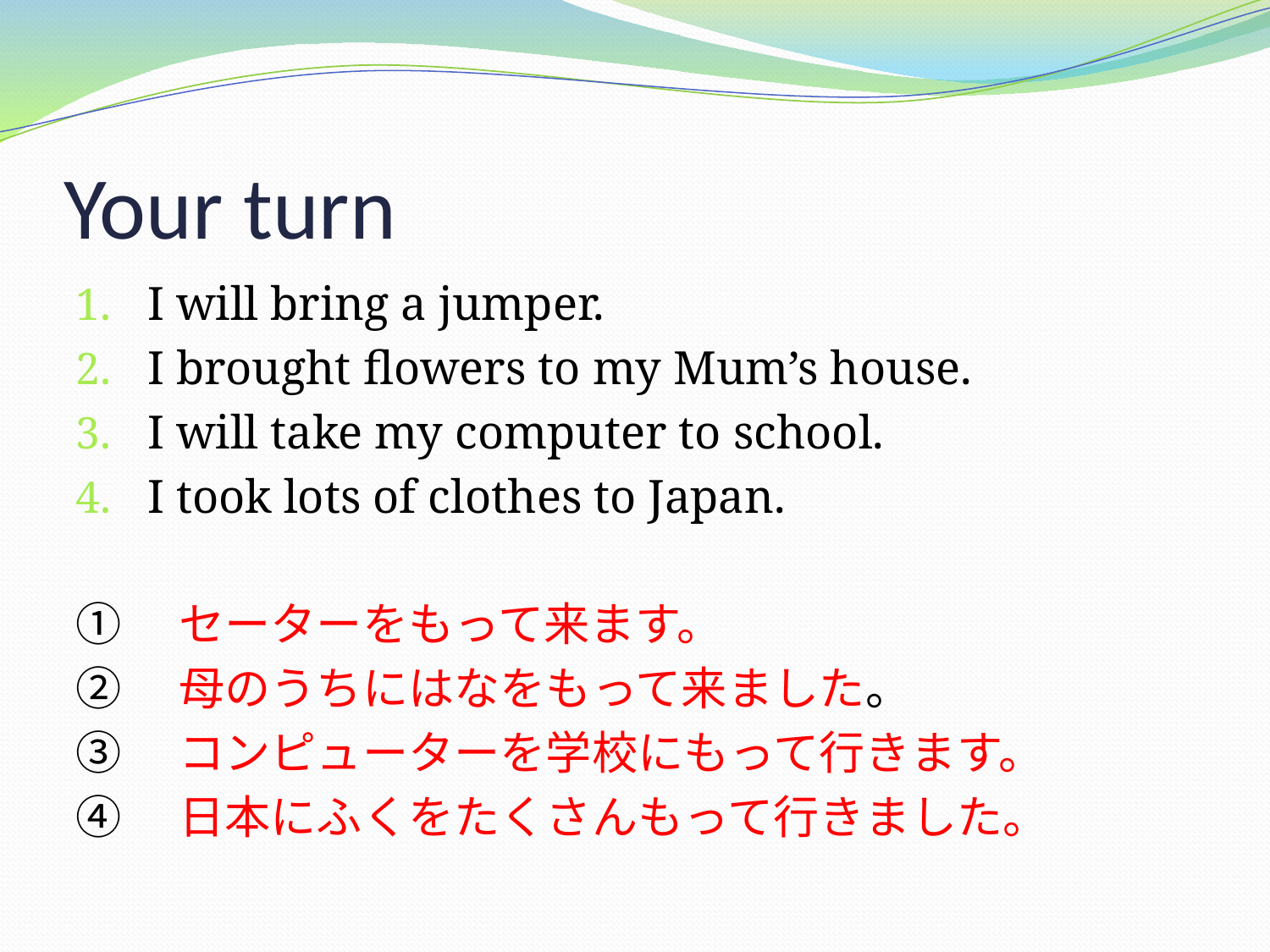

# Your turn
I will bring a jumper.
I brought flowers to my Mum’s house.
I will take my computer to school.
I took lots of clothes to Japan.

①　セーターをもって来ます。
②　母のうちにはなをもって来ました。
③　コンピューターを学校にもって行きます。
④　日本にふくをたくさんもって行きました。